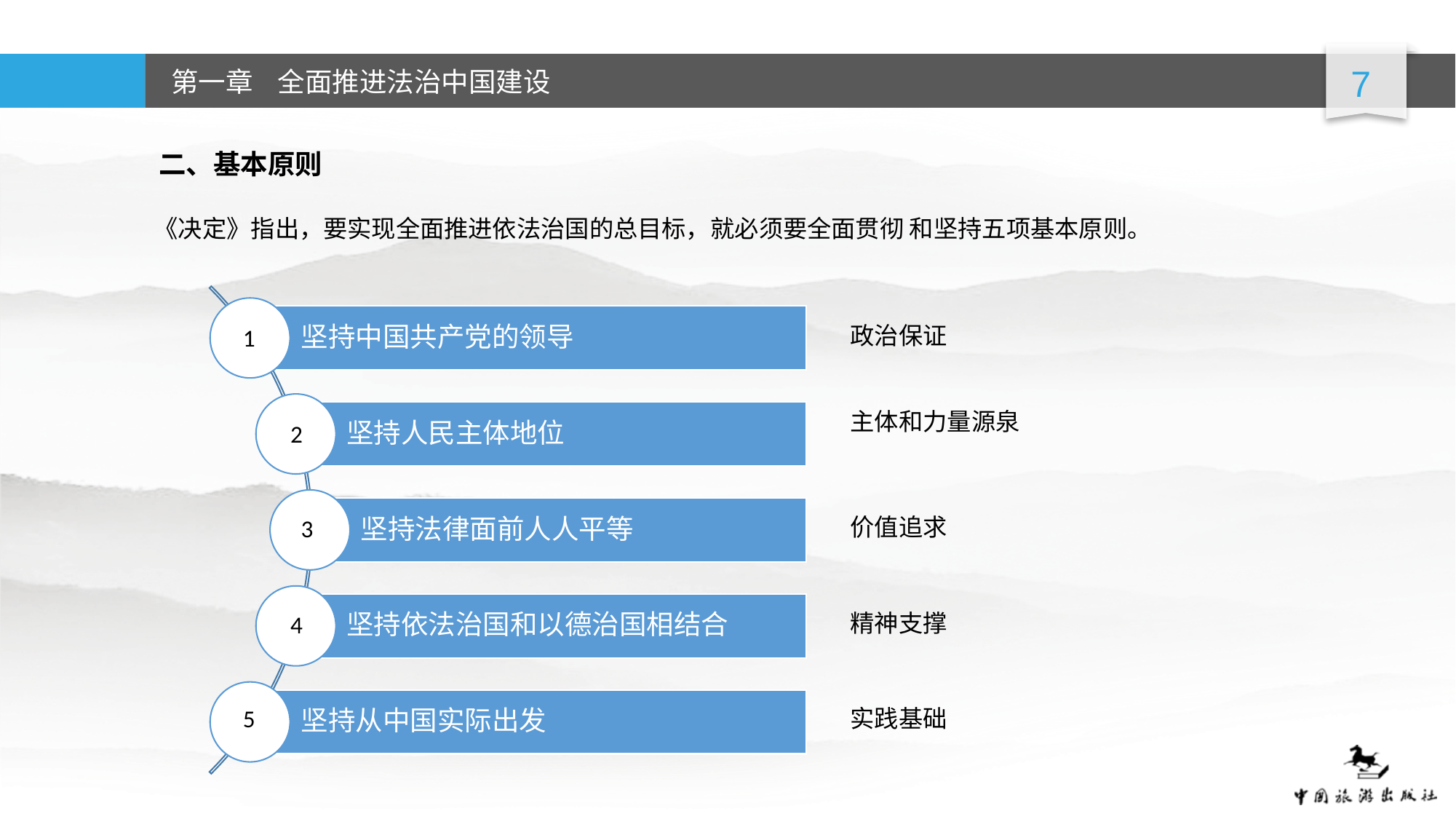

二、基本原则
《决定》指出，要实现全面推进依法治国的总目标，就必须要全面贯彻 和坚持五项基本原则。
坚持中国共产党的领导
坚持人民主体地位
坚持法律面前人人平等
坚持依法治国和以德治国相结合
坚持从中国实际出发
政治保证
1
主体和力量源泉
2
价值追求
3
精神支撑
4
5
实践基础